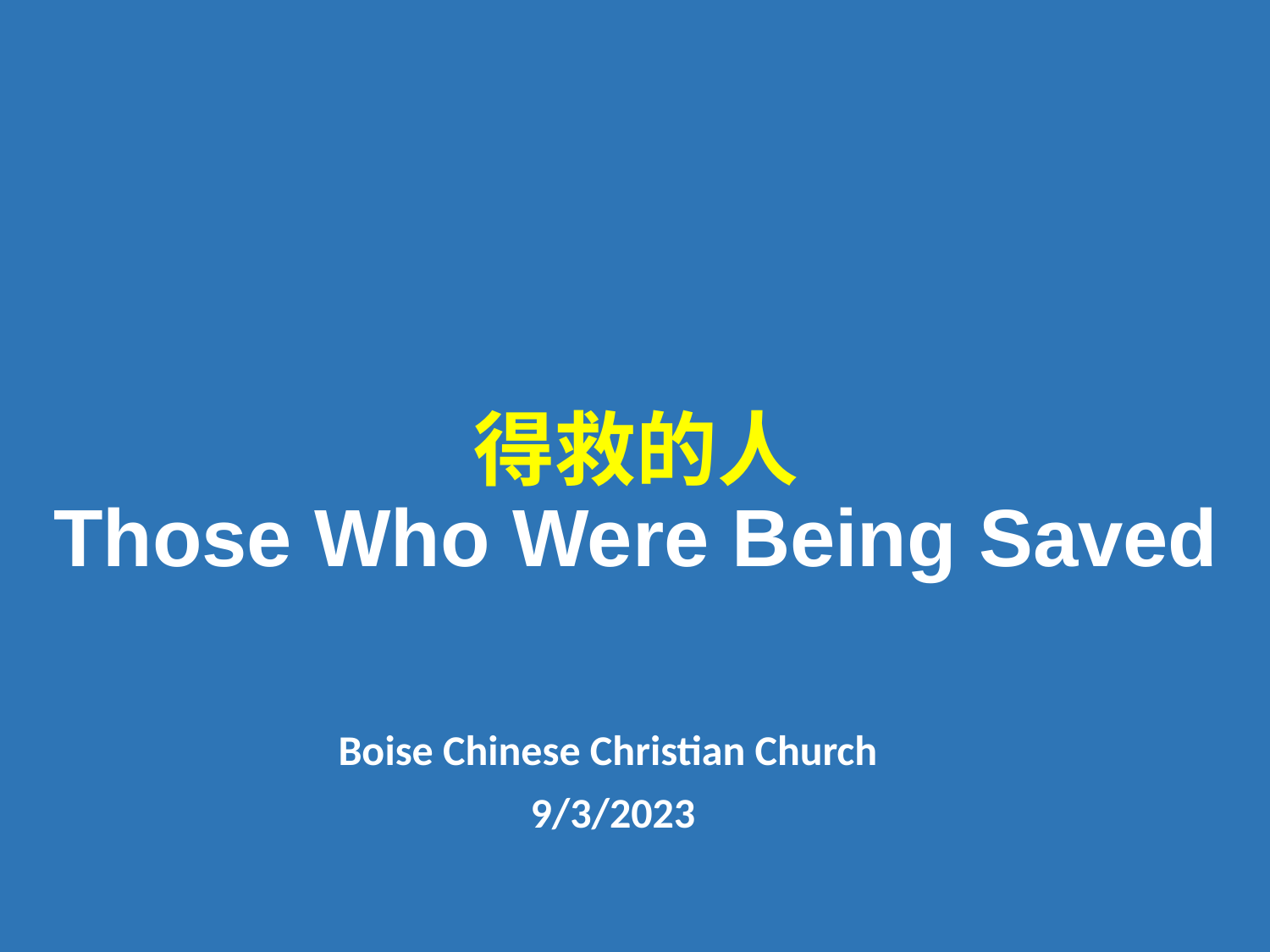

# 得救的人 Those Who Were Being Saved
Boise Chinese Christian Church
9/3/2023